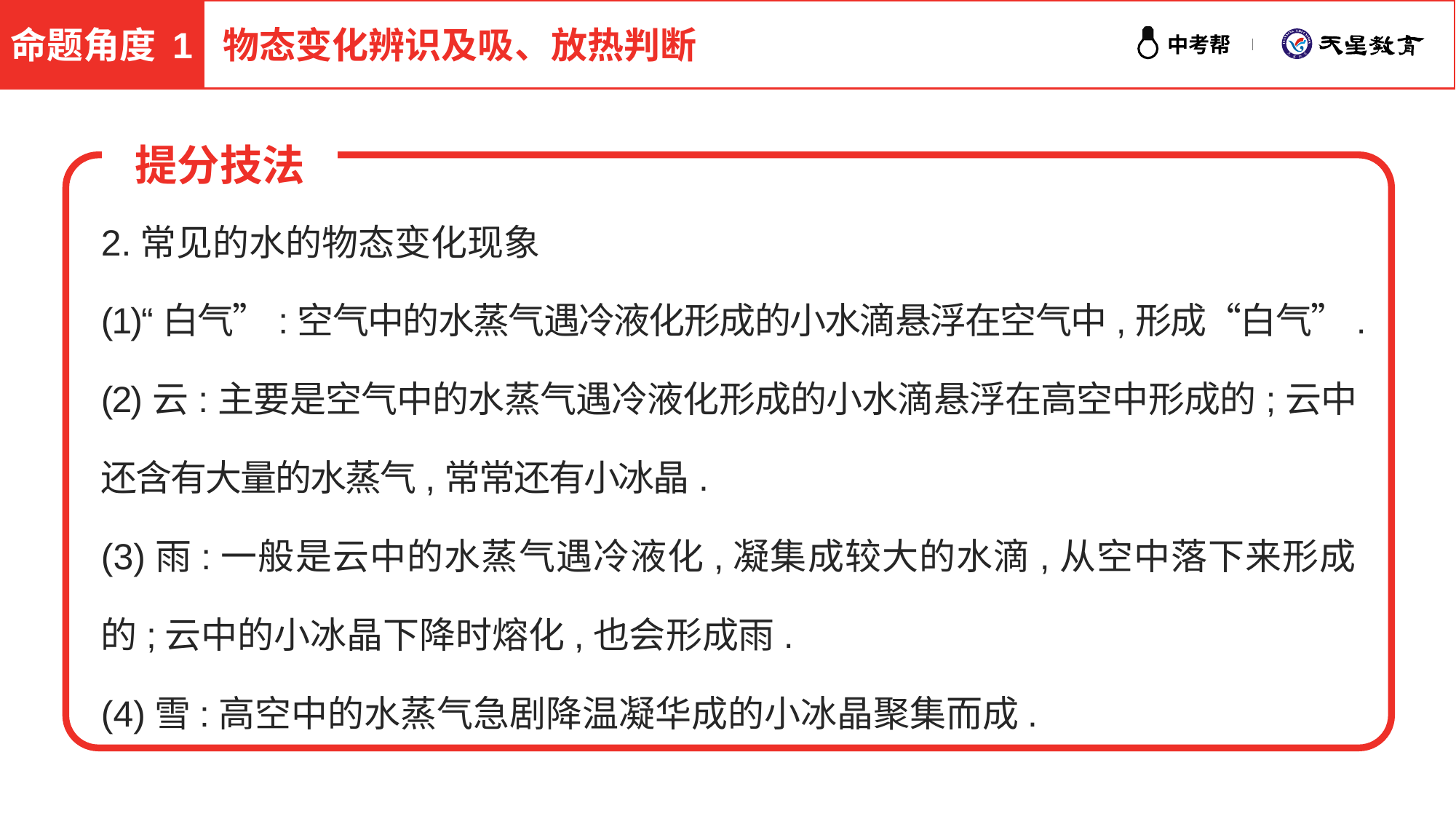

命题角度 1
物态变化辨识及吸、放热判断
提分技法

2.常见的水的物态变化现象
(1)“白气”:空气中的水蒸气遇冷液化形成的小水滴悬浮在空气中,形成“白气”.
(2)云:主要是空气中的水蒸气遇冷液化形成的小水滴悬浮在高空中形成的;云中还含有大量的水蒸气,常常还有小冰晶.
(3)雨:一般是云中的水蒸气遇冷液化,凝集成较大的水滴,从空中落下来形成的;云中的小冰晶下降时熔化,也会形成雨.
(4)雪:高空中的水蒸气急剧降温凝华成的小冰晶聚集而成.